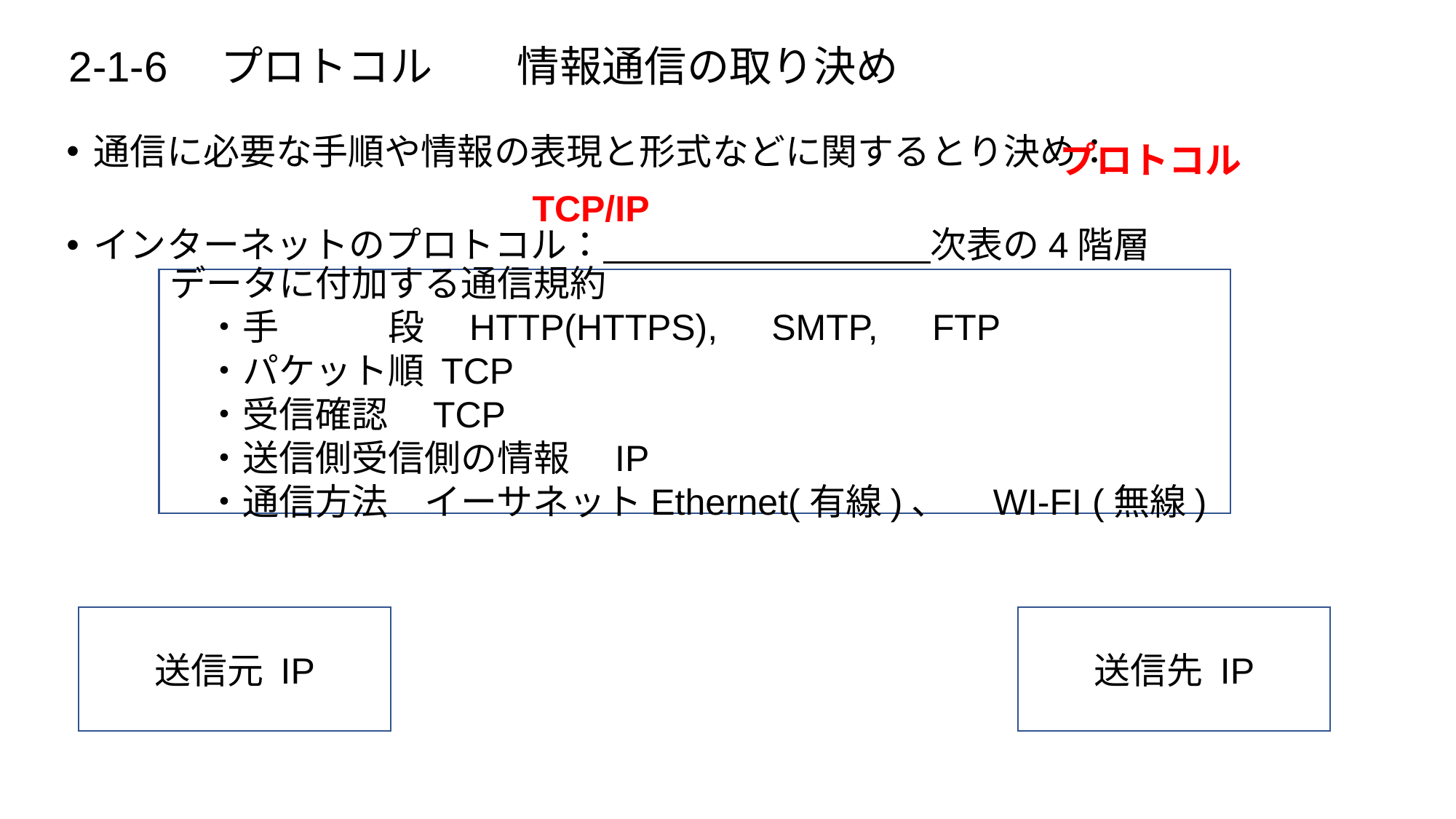

# 2-1-6　プロトコル　　情報通信の取り決め
通信に必要な手順や情報の表現と形式などに関するとり決め：
インターネットのプロトコル：　　　　　　　　　次表の4階層

プロトコル
TCP/IP
データに付加する通信規約
　・手　　　段　HTTP(HTTPS),　SMTP,　FTP
　・パケット順 TCP
　・受信確認　TCP
　・送信側受信側の情報　IP
　・通信方法　イーサネットEthernet(有線)、　WI-FI (無線)
送信元 IP
送信先 IP